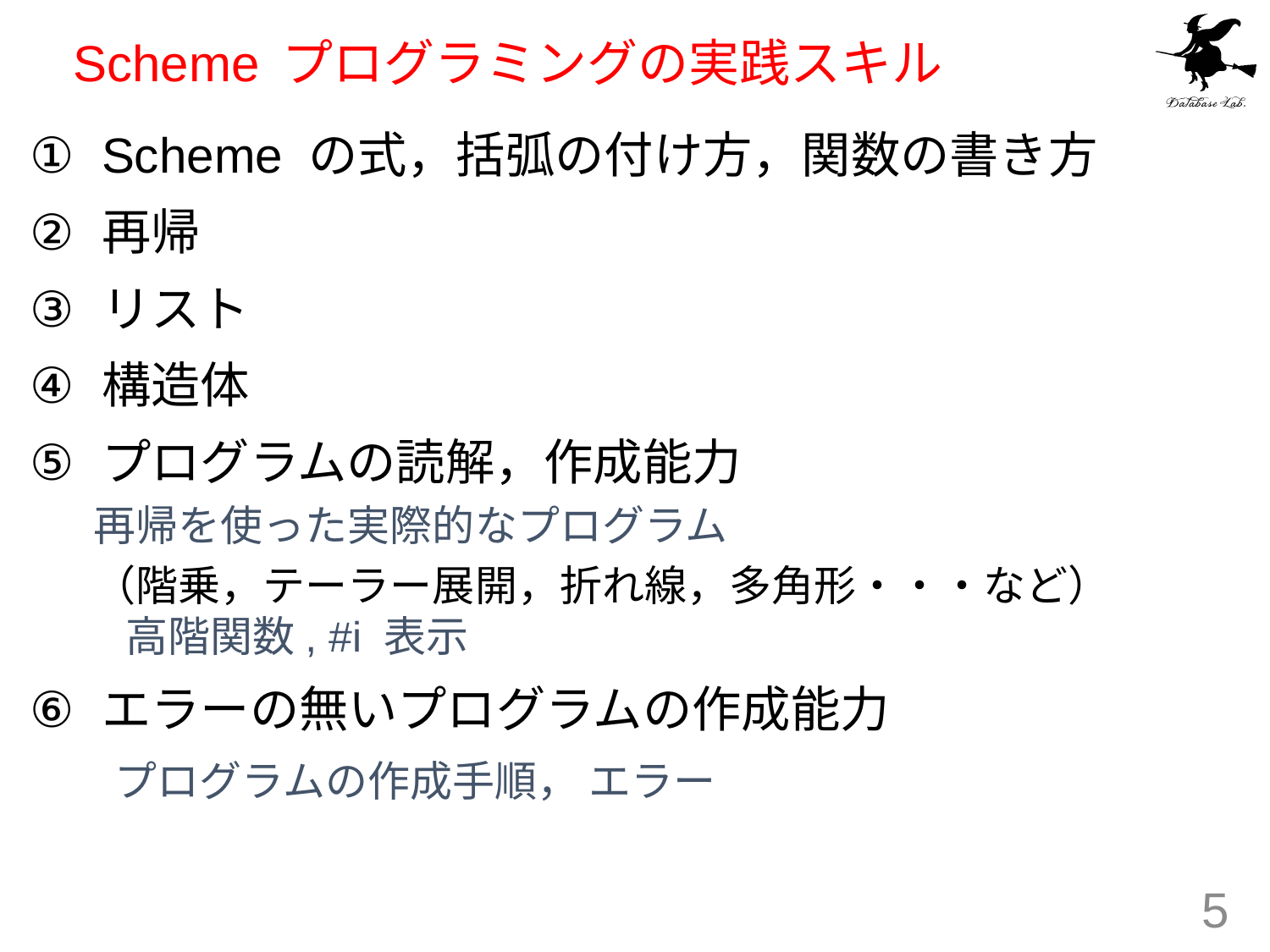

# Scheme プログラミングの実践スキル
Scheme の式，括弧の付け方，関数の書き方
再帰
リスト
構造体
プログラムの読解，作成能力
再帰を使った実際的なプログラム
（階乗，テーラー展開，折れ線，多角形・・・など）高階関数, #i 表示
エラーの無いプログラムの作成能力
　　プログラムの作成手順， エラー
5